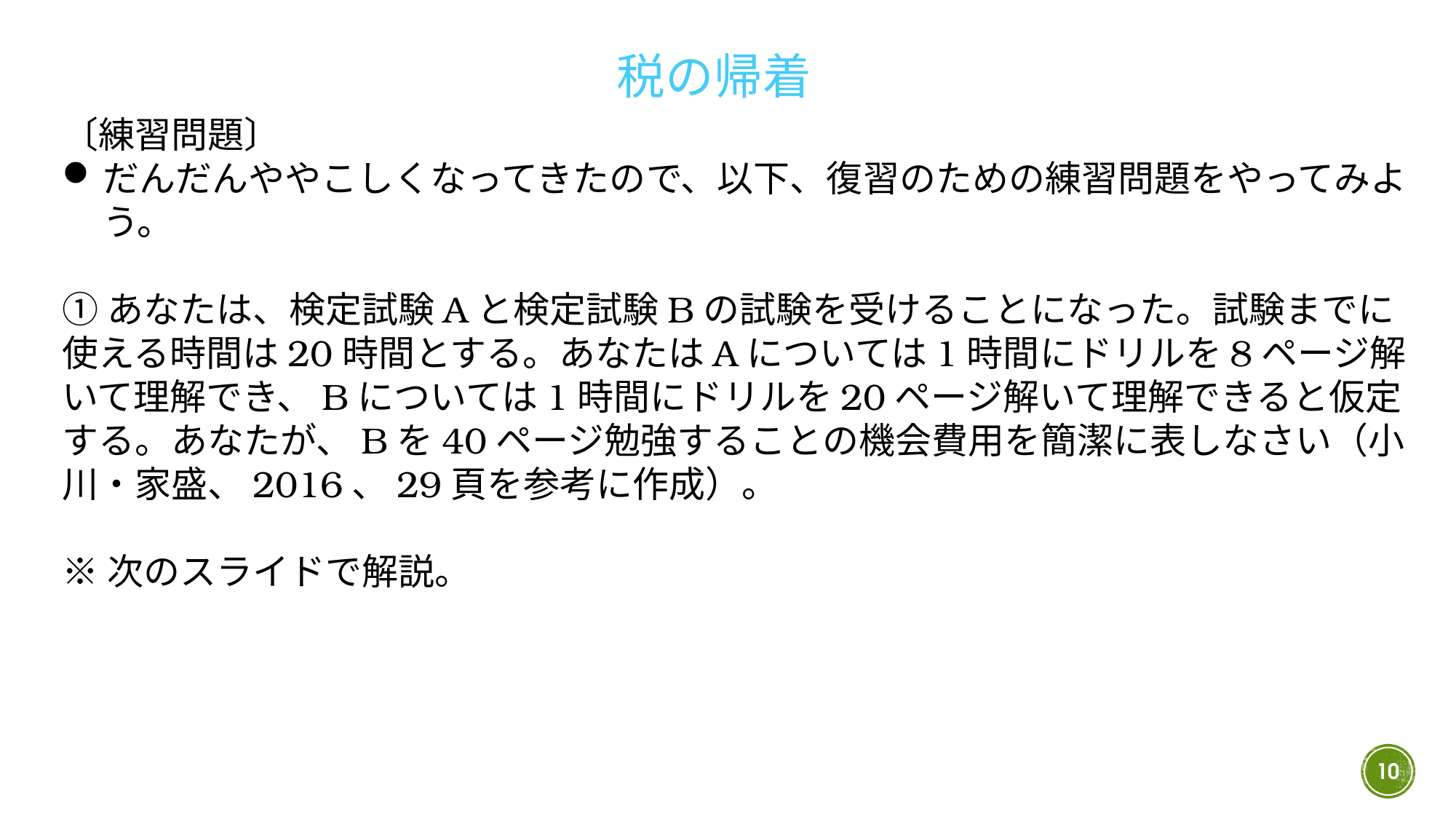

税の帰着
〔練習問題〕
だんだんややこしくなってきたので、以下、復習のための練習問題をやってみよう。

①あなたは、検定試験Aと検定試験Bの試験を受けることになった。試験までに使える時間は20時間とする。あなたはAについては1時間にドリルを8ページ解いて理解でき、Bについては1時間にドリルを20ページ解いて理解できると仮定する。あなたが、Bを40ページ勉強することの機会費用を簡潔に表しなさい（小川・家盛、2016、29頁を参考に作成）。

※次のスライドで解説。

10